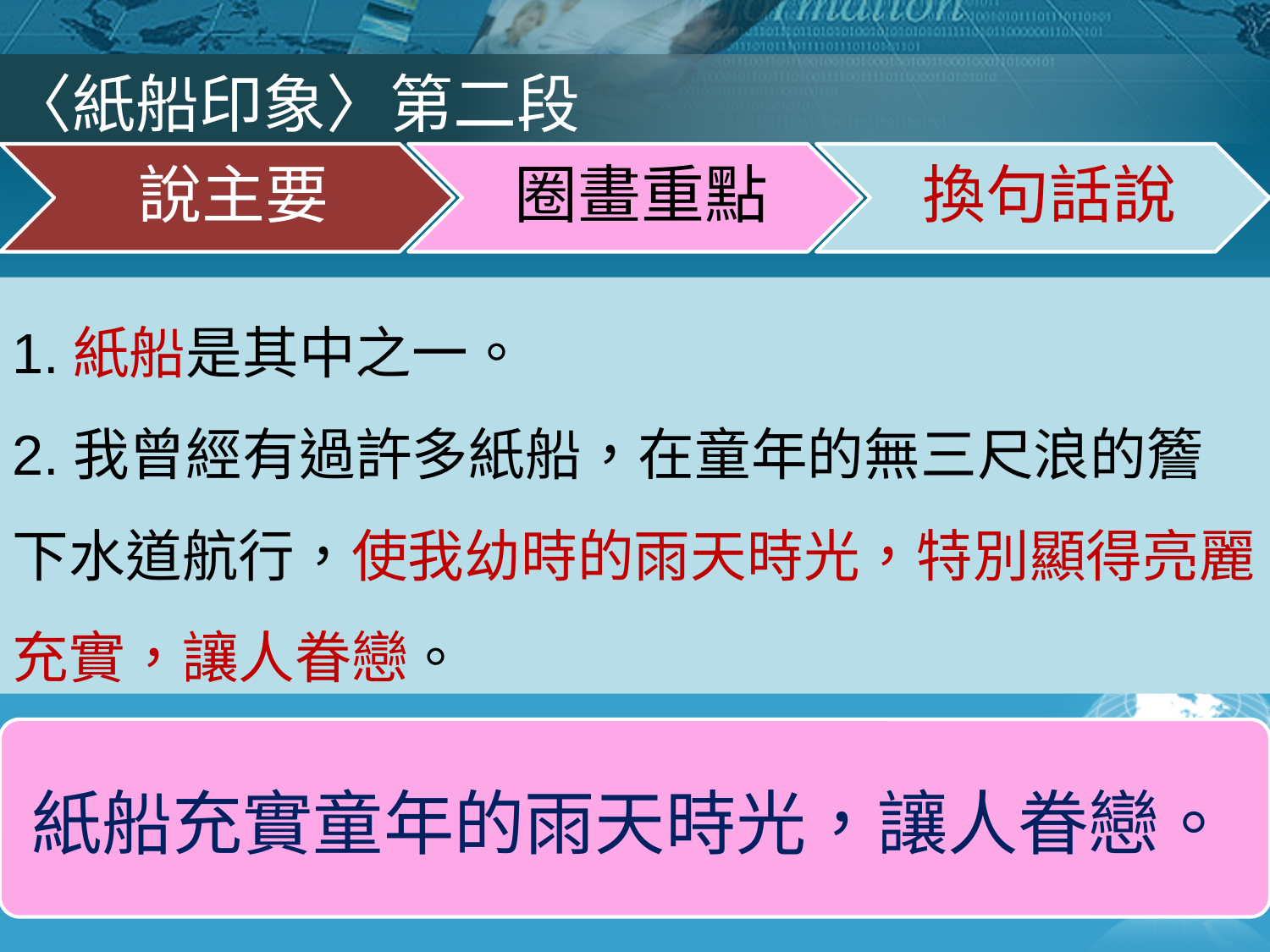

〈紙船印象〉第二段
說主要
圈畫重點
換句話說
1.紙船是其中之一。
2.我曾經有過許多紙船，在童年的無三尺浪的簷下水道航行，使我幼時的雨天時光，特別顯得亮麗充實，讓人眷戀。

紙船充實童年的雨天時光，讓人眷戀。